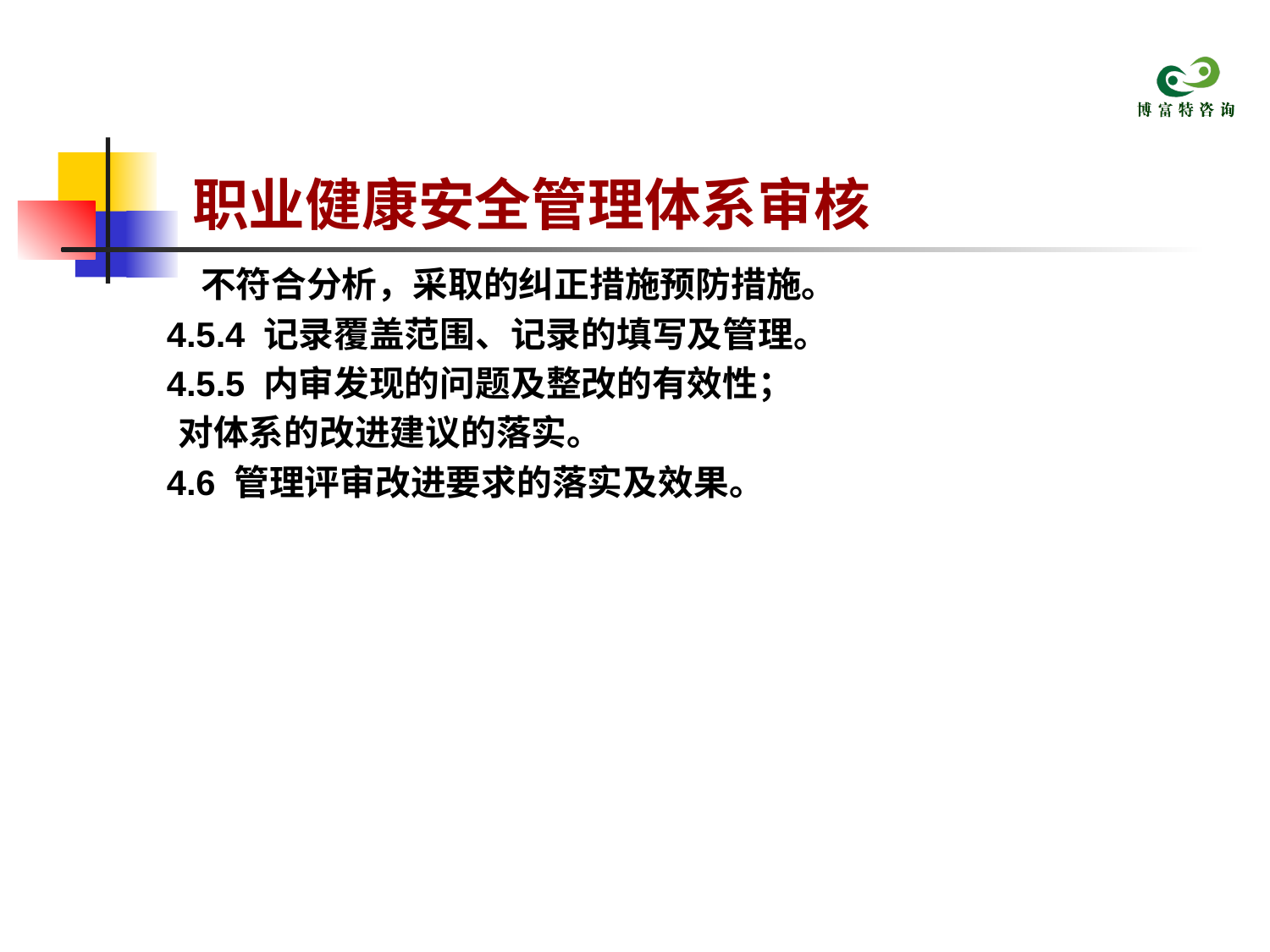

# 职业健康安全管理体系审核
       不符合分析，采取的纠正措施预防措施。
   4.5.4 记录覆盖范围、记录的填写及管理。
   4.5.5 内审发现的问题及整改的有效性；
    对体系的改进建议的落实。
   4.6 管理评审改进要求的落实及效果。
156